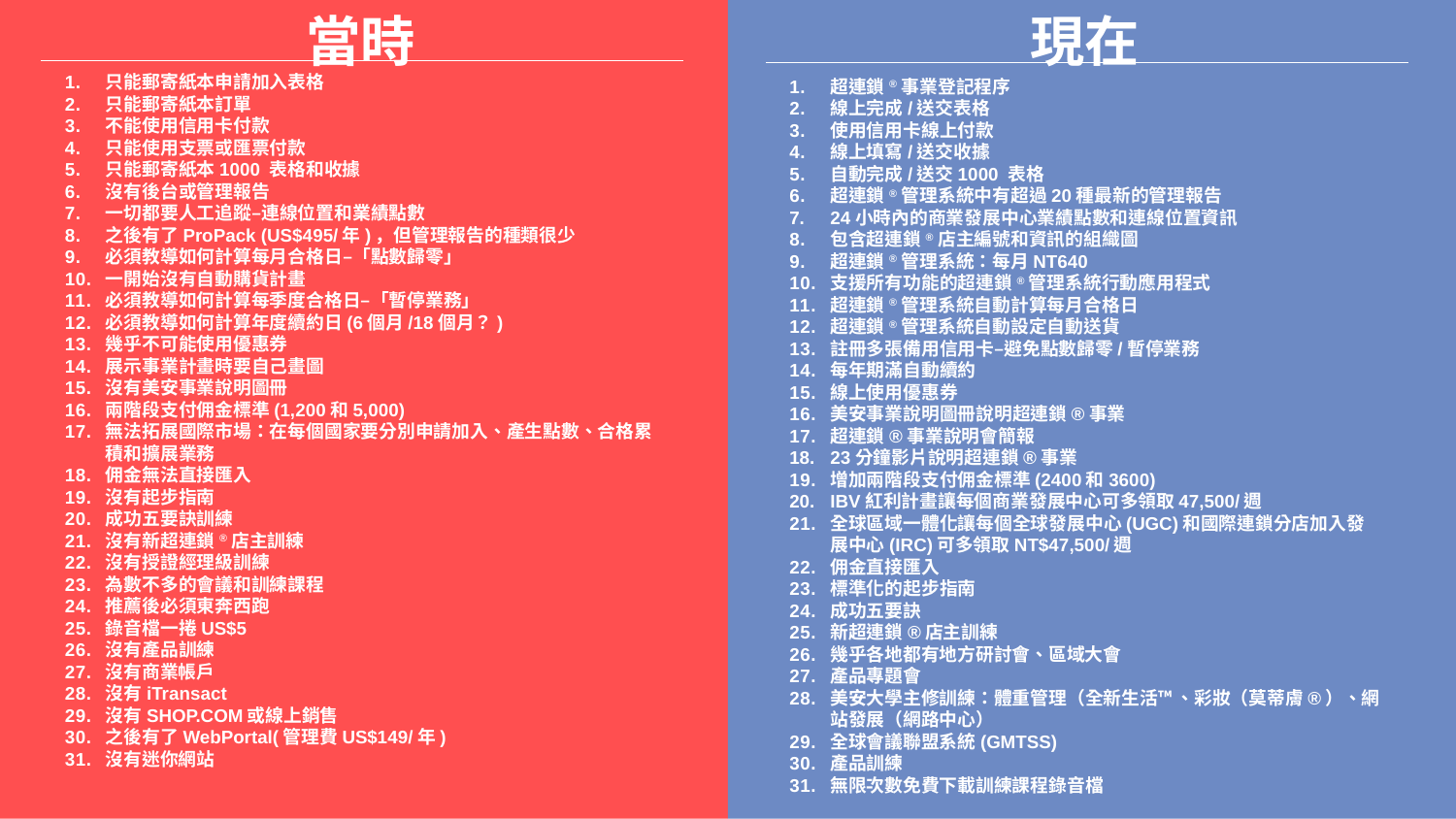

當時
現在
只能郵寄紙本申請加入表格
只能郵寄紙本訂單
不能使用信用卡付款
只能使用支票或匯票付款
只能郵寄紙本1000 表格和收據
沒有後台或管理報告
一切都要人工追蹤–連線位置和業績點數
之後有了ProPack (US$495/年)，但管理報告的種類很少
必須教導如何計算每月合格日–「點數歸零」
一開始沒有自動購貨計畫
必須教導如何計算每季度合格日–「暫停業務」
必須教導如何計算年度續約日(6個月/18個月？)
幾乎不可能使用優惠券
展示事業計畫時要自己畫圖
沒有美安事業說明圖冊
兩階段支付佣金標準(1,200和5,000)
無法拓展國際市場：在每個國家要分別申請加入、產生點數、合格累積和擴展業務
佣金無法直接匯入
沒有起步指南
成功五要訣訓練
沒有新超連鎖®店主訓練
沒有授證經理級訓練
為數不多的會議和訓練課程
推薦後必須東奔西跑
錄音檔一捲US$5
沒有產品訓練
沒有商業帳戶
沒有iTransact
沒有SHOP.COM或線上銷售
之後有了WebPortal(管理費US$149/年)
沒有迷你網站

超連鎖®事業登記程序
線上完成/送交表格
使用信用卡線上付款
線上填寫/送交收據
自動完成/送交1000 表格
超連鎖®管理系統中有超過20種最新的管理報告
24小時內的商業發展中心業績點數和連線位置資訊
包含超連鎖®店主編號和資訊的組織圖
超連鎖®管理系統：每月NT640
支援所有功能的超連鎖®管理系統行動應用程式
超連鎖®管理系統自動計算每月合格日
超連鎖®管理系統自動設定自動送貨
註冊多張備用信用卡–避免點數歸零/暫停業務
每年期滿自動續約
線上使用優惠券
美安事業說明圖冊說明超連鎖®事業
超連鎖®事業說明會簡報
23分鐘影片說明超連鎖®事業
增加兩階段支付佣金標準(2400和3600)
IBV紅利計畫讓每個商業發展中心可多領取47,500/週
全球區域一體化讓每個全球發展中心(UGC)和國際連鎖分店加入發展中心(IRC)可多領取NT$47,500/週
佣金直接匯入
標準化的起步指南
成功五要訣
新超連鎖®店主訓練
幾乎各地都有地方研討會、區域大會
產品專題會
美安大學主修訓練：體重管理（全新生活™ 、彩妝（莫蒂膚®）、網站發展（網路中心）
全球會議聯盟系統(GMTSS)
產品訓練
無限次數免費下載訓練課程錄音檔